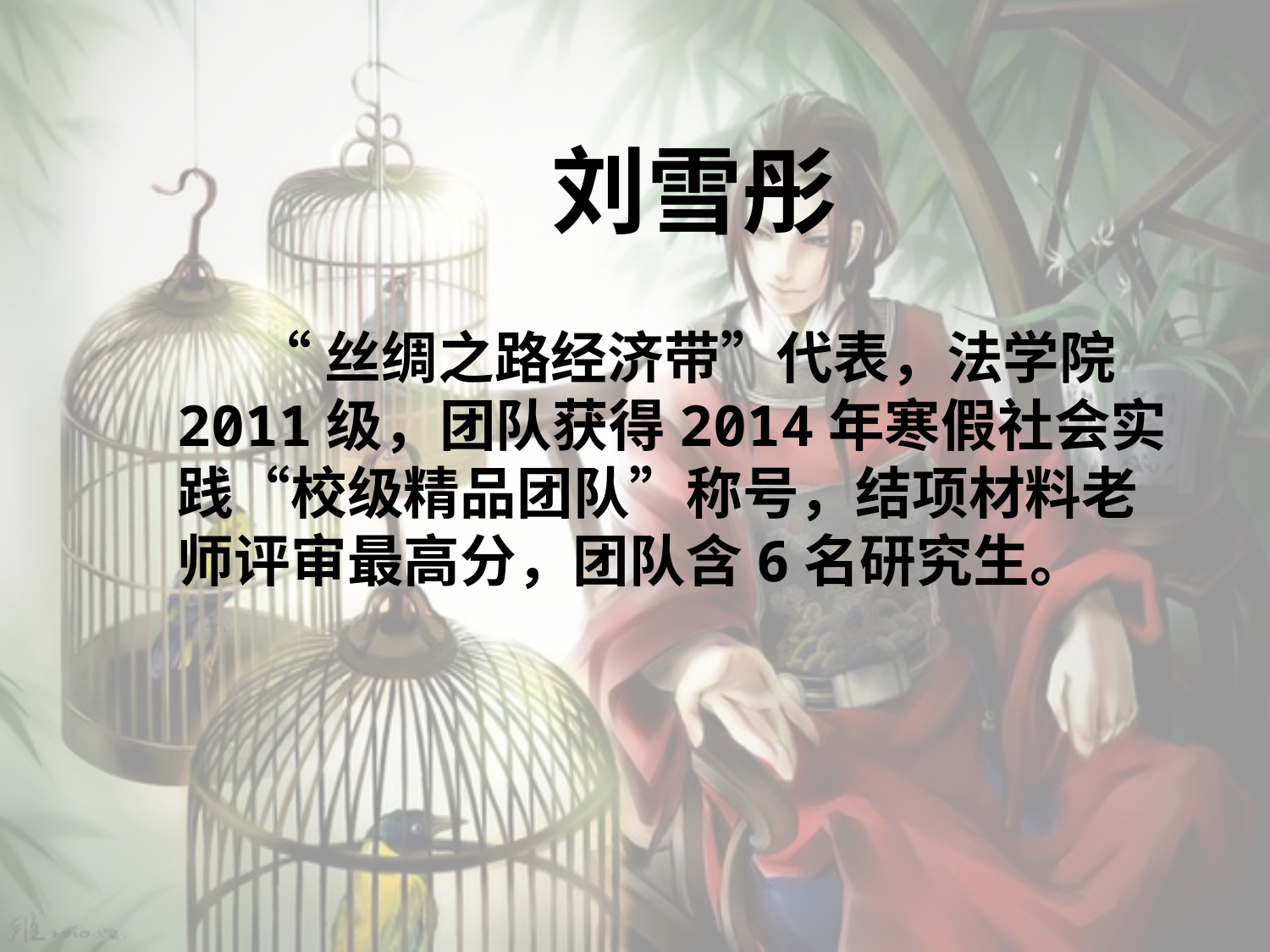

# 刘雪彤
      “丝绸之路经济带”代表，法学院2011级，团队获得2014年寒假社会实践“校级精品团队”称号，结项材料老师评审最高分，团队含6名研究生。